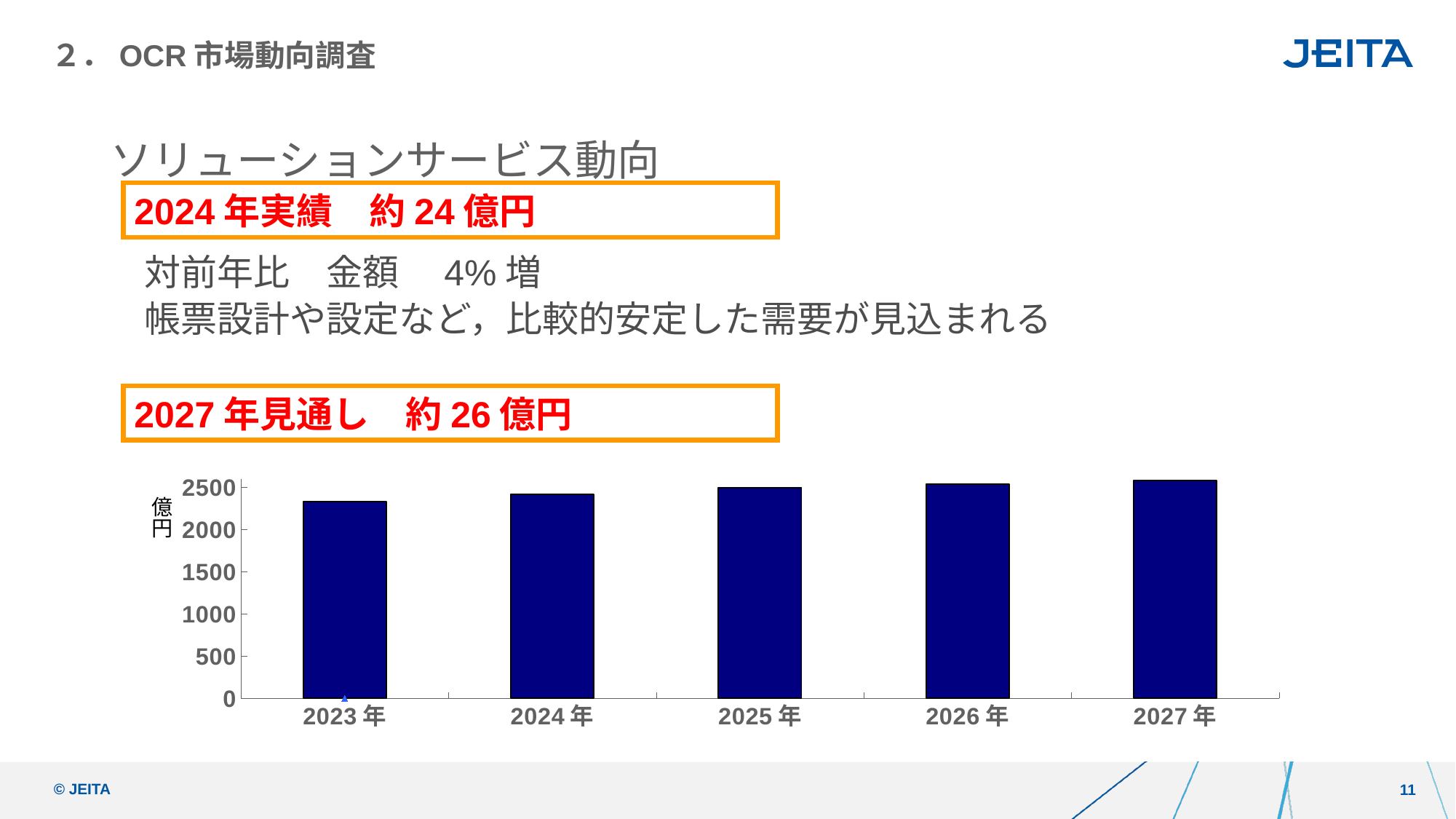

２．OCR市場動向調査
ソリューションサービス動向
2024年実績　約24億円
対前年比　金額　4%増
帳票設計や設定など，比較的安定した需要が見込まれる
2027年見通し　約26億円

[unsupported chart]

© JEITA